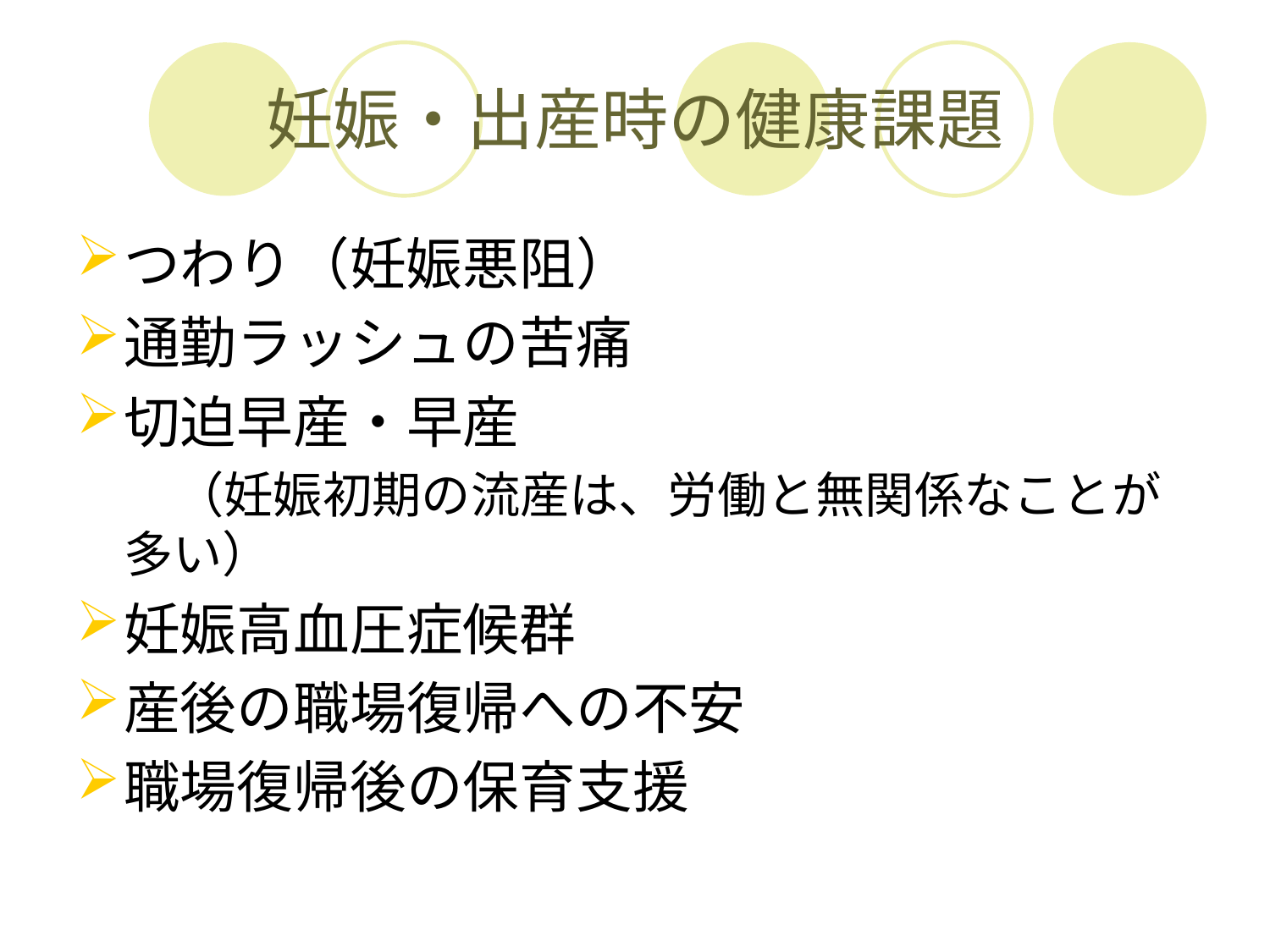

# 妊娠・出産時の健康課題
つわり（妊娠悪阻）
通勤ラッシュの苦痛
切迫早産・早産
　　（妊娠初期の流産は、労働と無関係なことが多い）
妊娠高血圧症候群
産後の職場復帰への不安
職場復帰後の保育支援